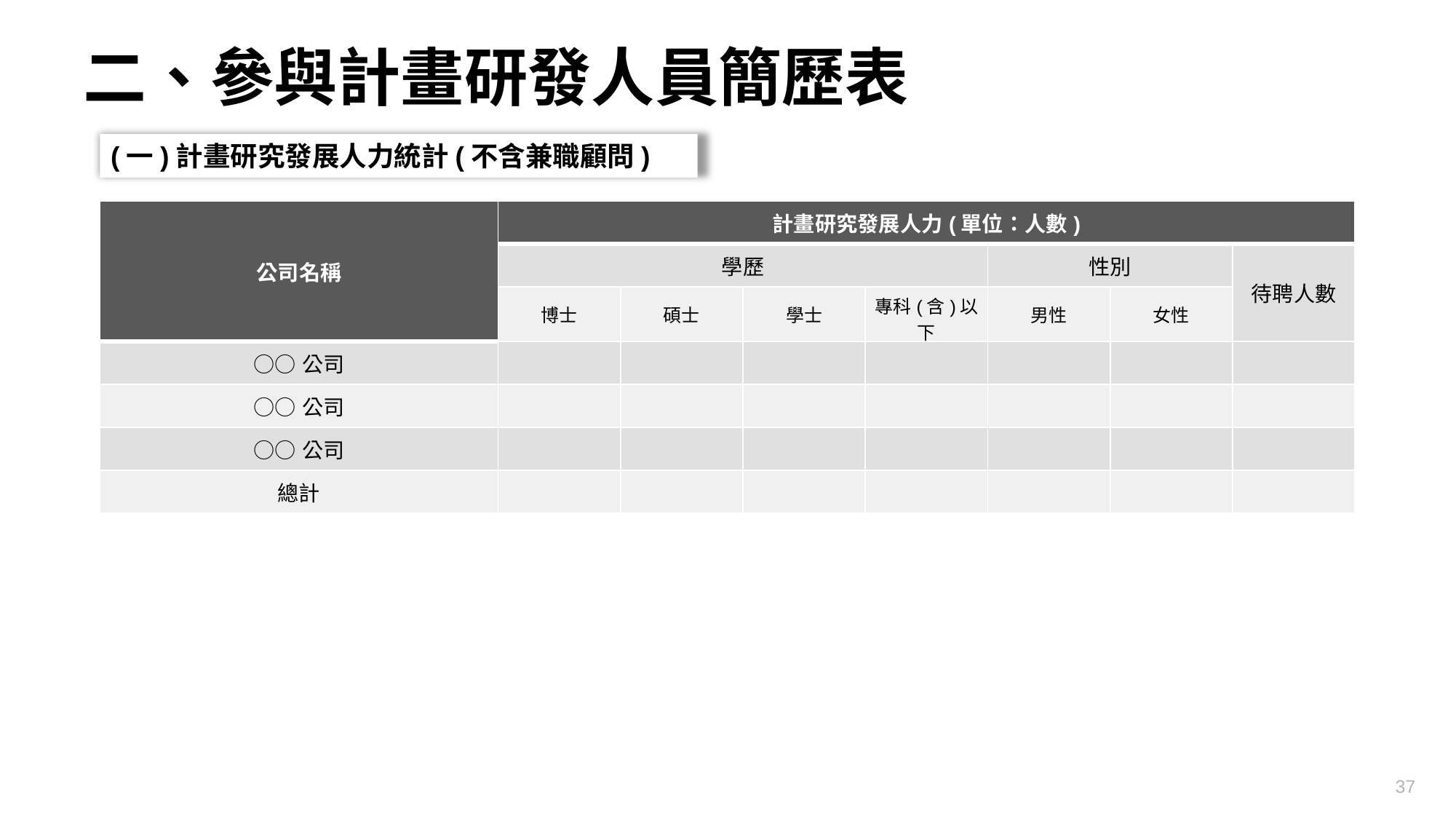

# 二、參與計畫研發人員簡歷表
(一)計畫研究發展人力統計(不含兼職顧問)
| 公司名稱 | 計畫研究發展人力(單位：人數) |  |  |  |  |  |  |
| --- | --- | --- | --- | --- | --- | --- | --- |
|  | 學歷 |  |  |  | 性別 |  | 待聘人數 |
|  | 博士 | 碩士 | 學士 | 專科(含)以下 | 男性 | 女性 |  |
| ○○公司 |  |  |  |  |  |  |  |
| ○○公司 |  |  |  |  |  |  |  |
| ○○公司 |  |  |  |  |  |  |  |
| 總計 |  |  |  |  |  |  |  |
37